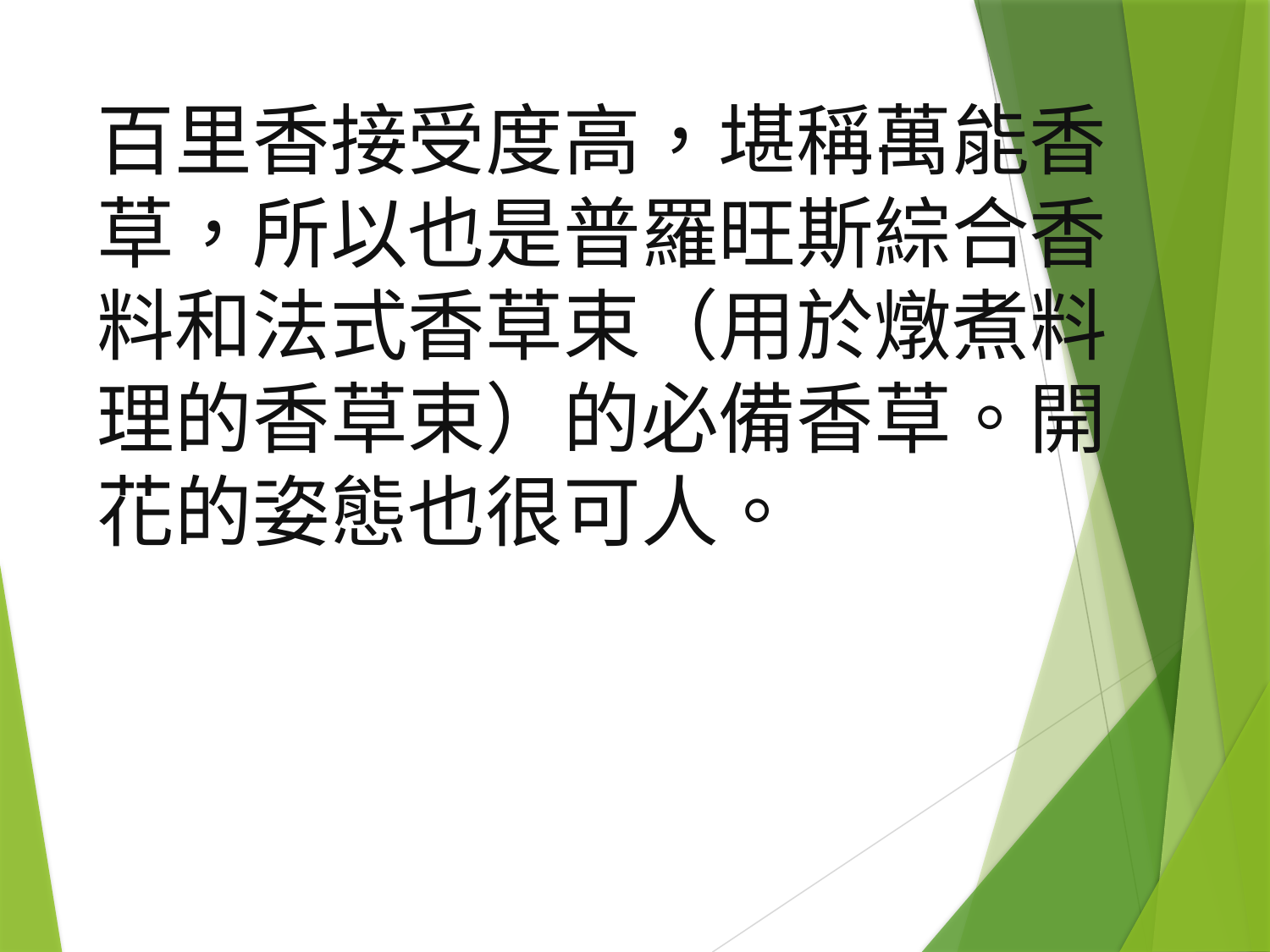

# 百里香接受度高，堪稱萬能香草，所以也是普羅旺斯綜合香料和法式香草束（用於燉煮料理的香草束）的必備香草。開花的姿態也很可人。